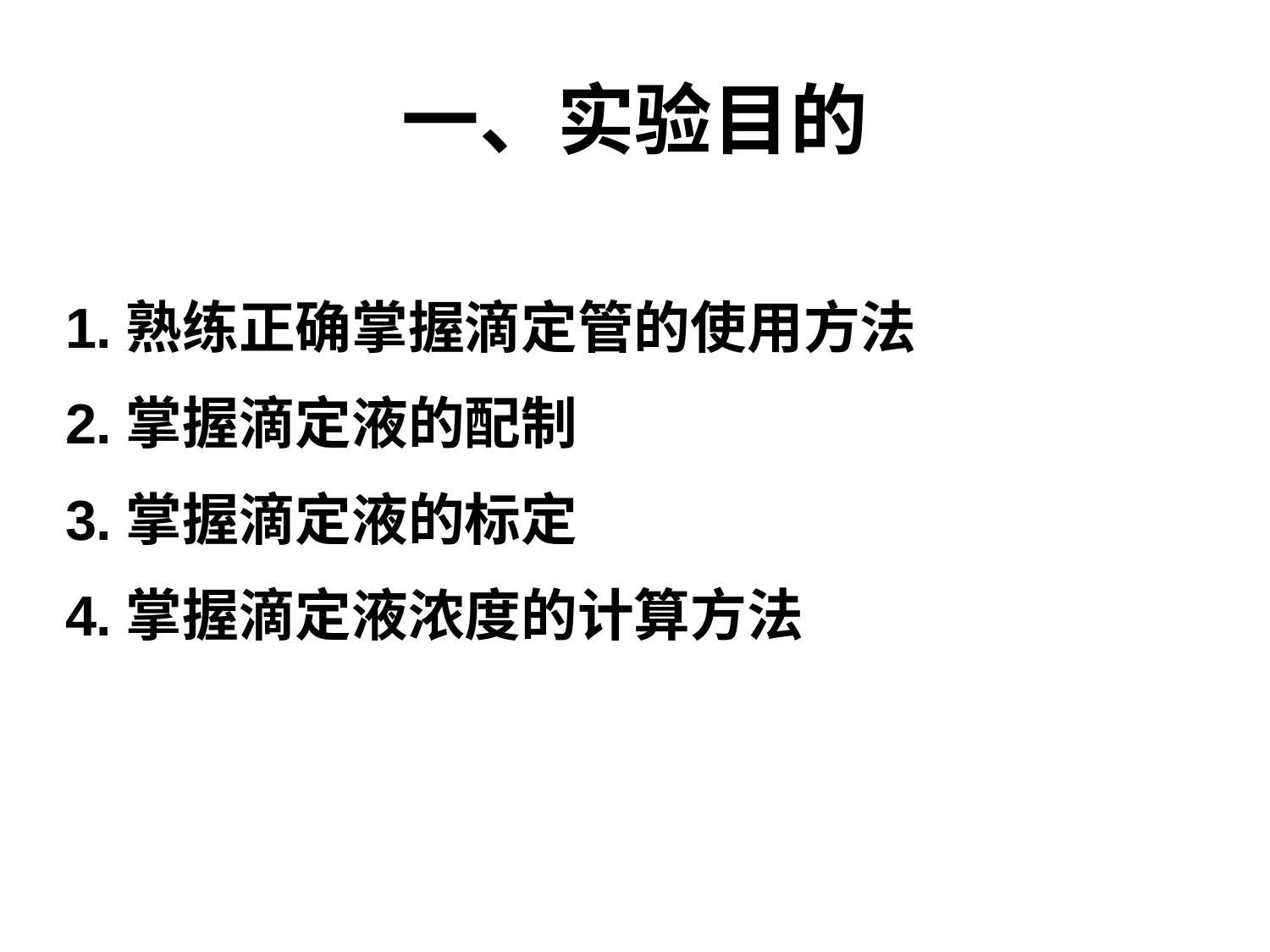

# 一、实验目的
1.熟练正确掌握滴定管的使用方法
2.掌握滴定液的配制
3.掌握滴定液的标定
4.掌握滴定液浓度的计算方法